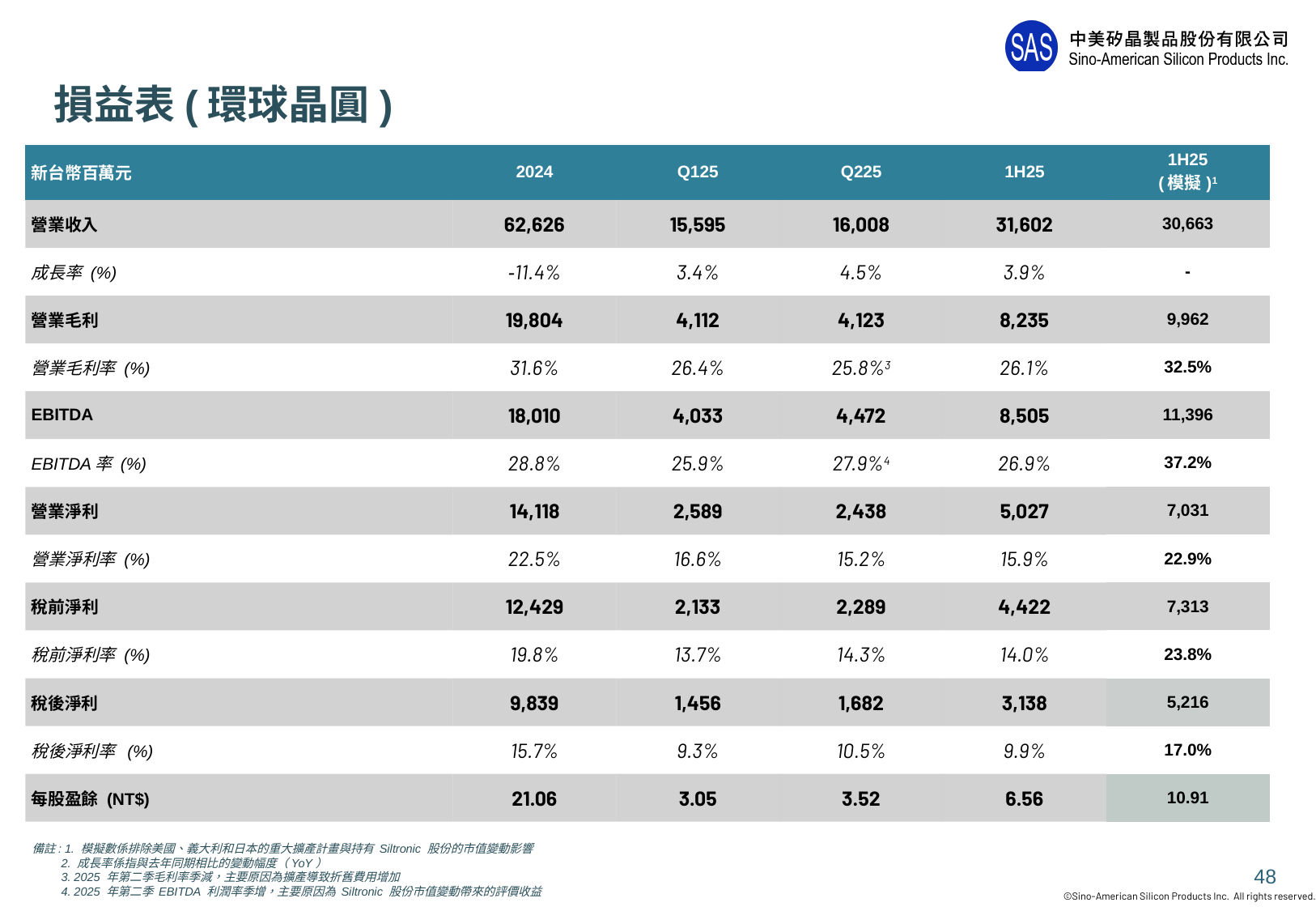

# 損益表(環球晶圓)
| 新台幣百萬元 | 2024 | Q125 | Q225 | 1H25 | 1H25 (模擬)1 |
| --- | --- | --- | --- | --- | --- |
| 營業收入 | 62,626 | 15,595 | 16,008 | 31,602 | 30,663 |
| 成長率 (%) | -11.4% | 3.4% | 4.5% | 3.9% | - |
| 營業毛利 | 19,804 | 4,112 | 4,123 | 8,235 | 9,962 |
| 營業毛利率 (%) | 31.6% | 26.4% | 25.8%3 | 26.1% | 32.5% |
| EBITDA | 18,010 | 4,033 | 4,472 | 8,505 | 11,396 |
| EBITDA率 (%) | 28.8% | 25.9% | 27.9%4 | 26.9% | 37.2% |
| 營業淨利 | 14,118 | 2,589 | 2,438 | 5,027 | 7,031 |
| 營業淨利率 (%) | 22.5% | 16.6% | 15.2% | 15.9% | 22.9% |
| 稅前淨利 | 12,429 | 2,133 | 2,289 | 4,422 | 7,313 |
| 稅前淨利率 (%) | 19.8% | 13.7% | 14.3% | 14.0% | 23.8% |
| 稅後淨利 | 9,839 | 1,456 | 1,682 | 3,138 | 5,216 |
| 稅後淨利率 (%) | 15.7% | 9.3% | 10.5% | 9.9% | 17.0% |
| 每股盈餘 (NT$) | 21.06 | 3.05 | 3.52 | 6.56 | 10.91 |
備註: 1. 模擬數係排除美國、義大利和日本的重大擴產計畫與持有 Siltronic 股份的市值變動影響
         2. 成長率係指與去年同期相比的變動幅度（YoY）
         3. 2025 年第二季毛利率季減，主要原因為擴產導致折舊費用增加
         4. 2025 年第二季 EBITDA 利潤率季增，主要原因為 Siltronic 股份市值變動帶來的評價收益
48